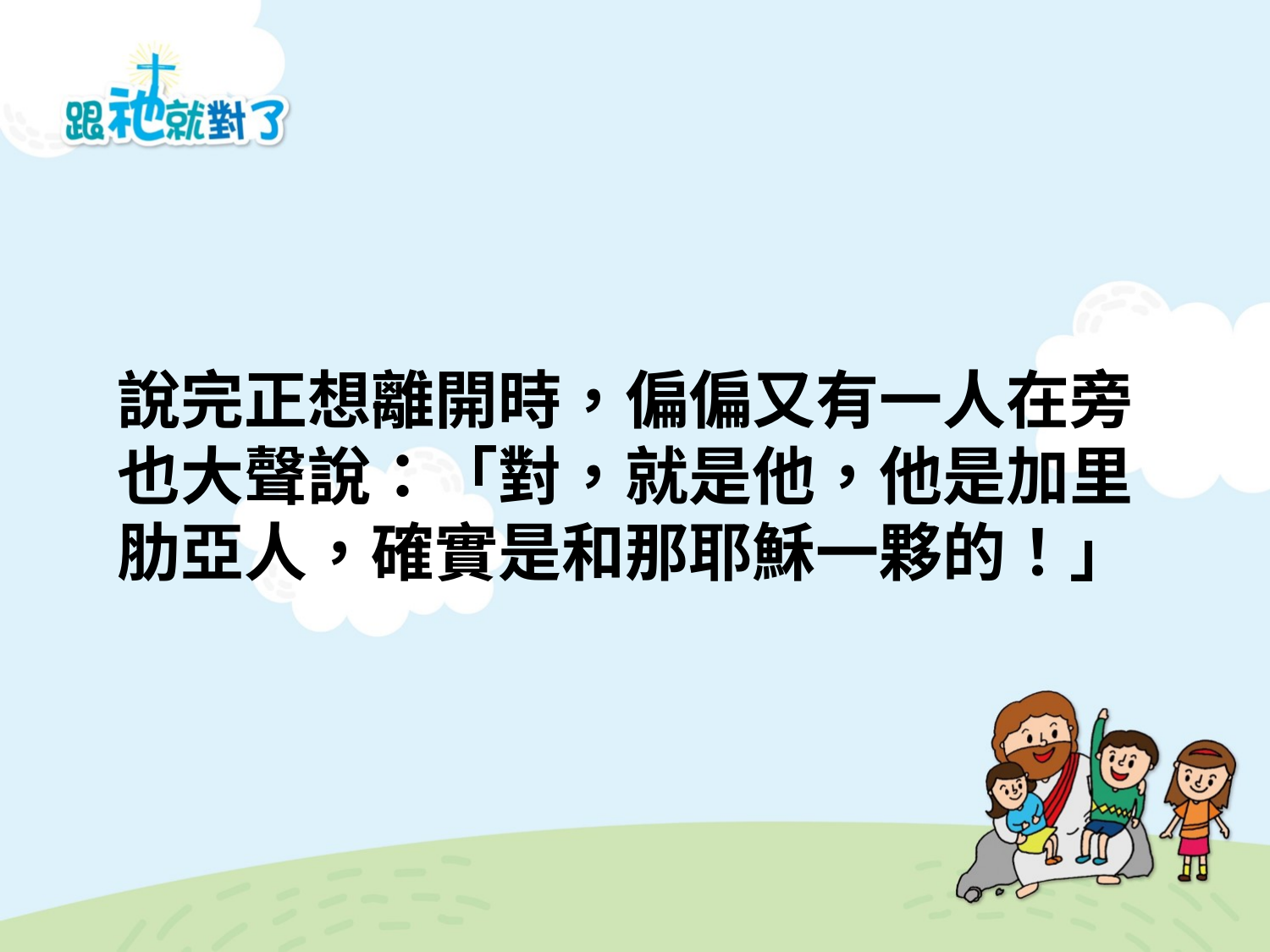

說完正想離開時，偏偏又有一人在旁也大聲說：「對，就是他，他是加里肋亞人，確實是和那耶穌一夥的！」